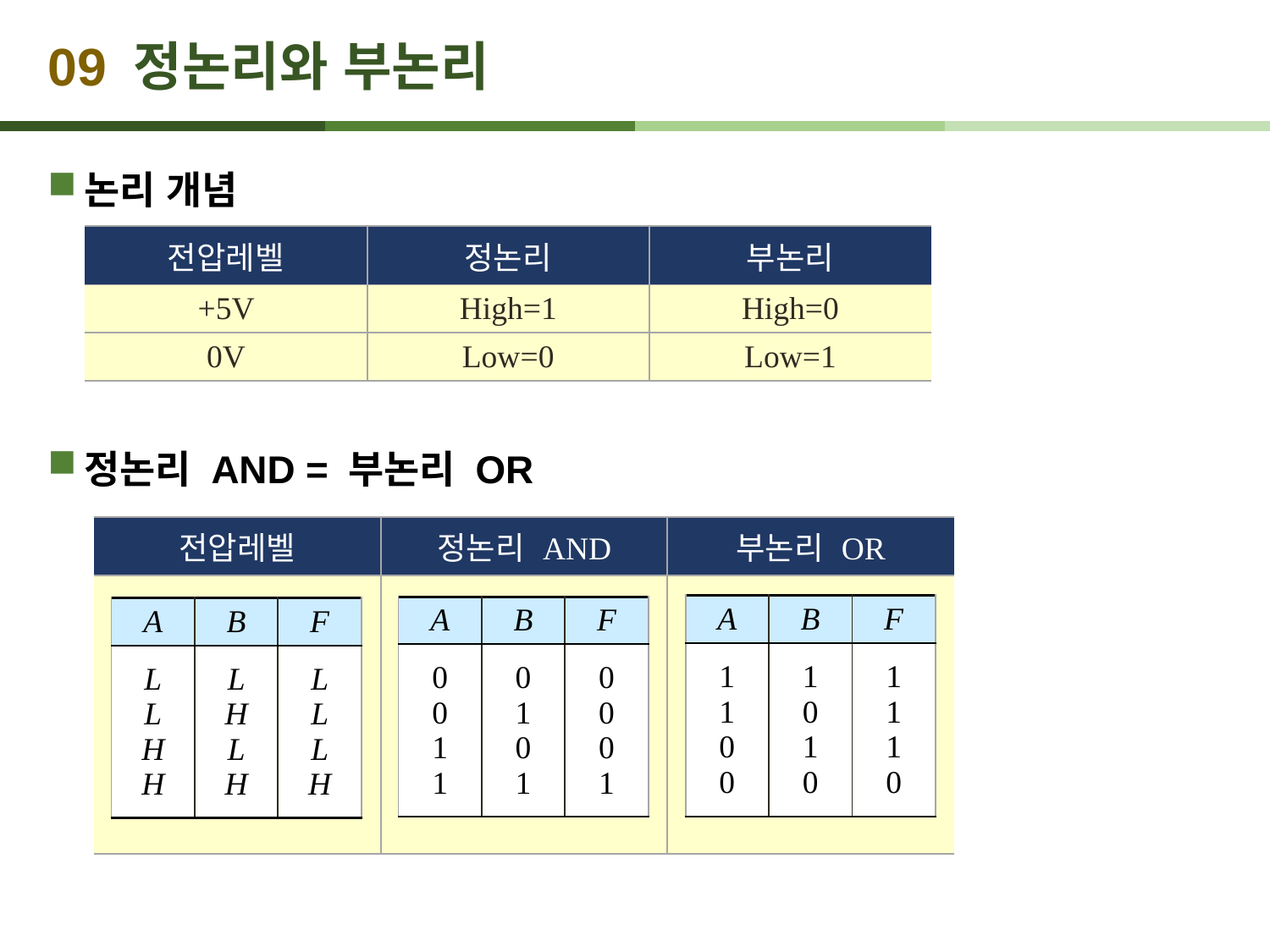

# 09 정논리와 부논리
논리 개념

정논리 AND = 부논리 OR
| 전압레벨 | 정논리 | 부논리 |
| --- | --- | --- |
| +5V | High=1 | High=0 |
| 0V | Low=0 | Low=1 |
| 전압레벨 | 정논리 AND | 부논리 OR |
| --- | --- | --- |
|  |  |  |
| A | B | F |
| --- | --- | --- |
| 1 1 0 0 | 1 0 1 0 | 1 1 1 0 |
| A | B | F |
| --- | --- | --- |
| 0 0 1 1 | 0 1 0 1 | 0 0 0 1 |
| A | B | F |
| --- | --- | --- |
| L L H H | L H L H | L L L H |